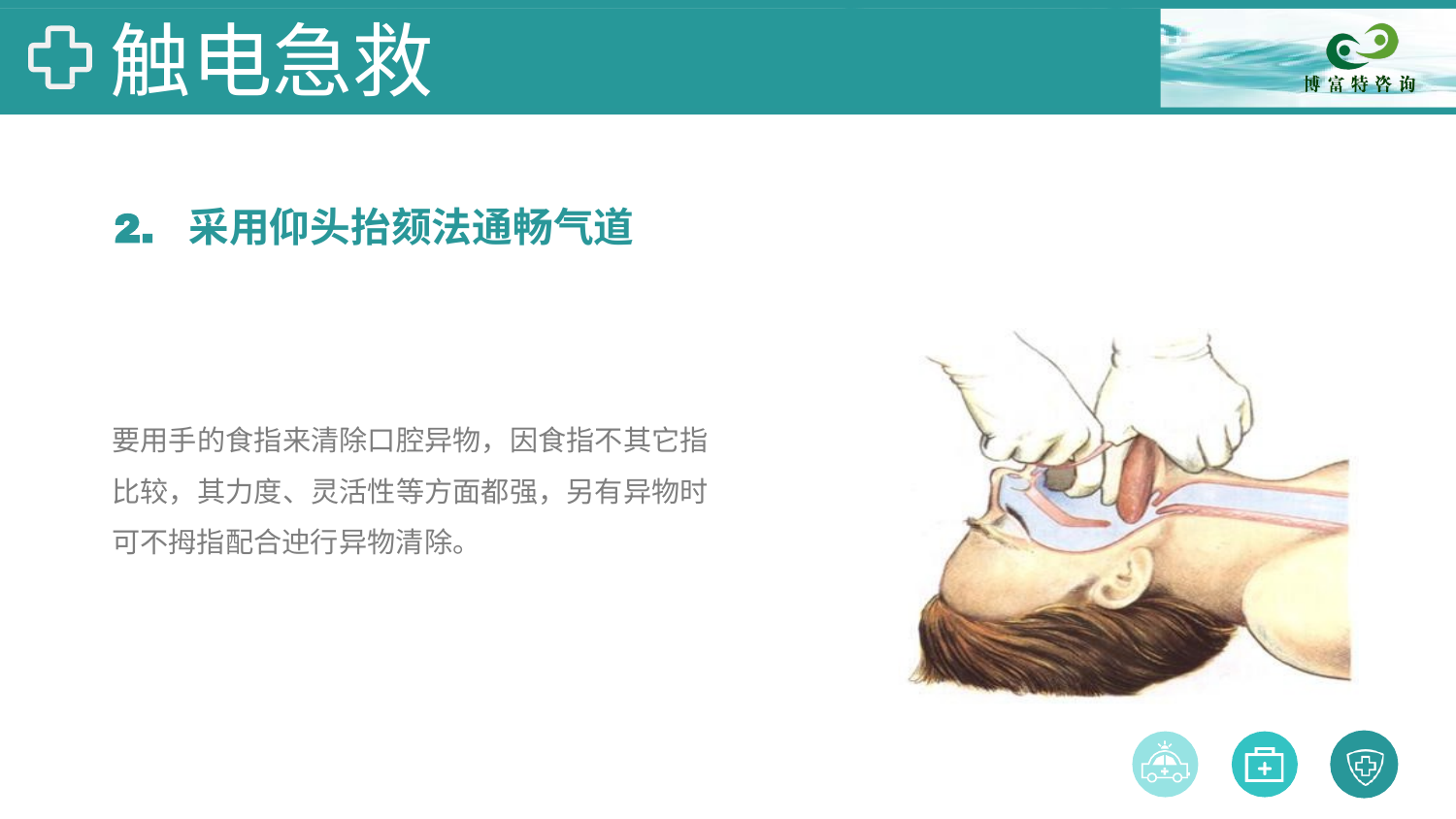

# 触电急救

2.	采用仰头抬颏法通畅气道

要用手的食指来清除口腔异物，因食指不其它指 比较，其力度、灵活性等方面都强，另有异物时 可不拇指配合迚行异物清除。